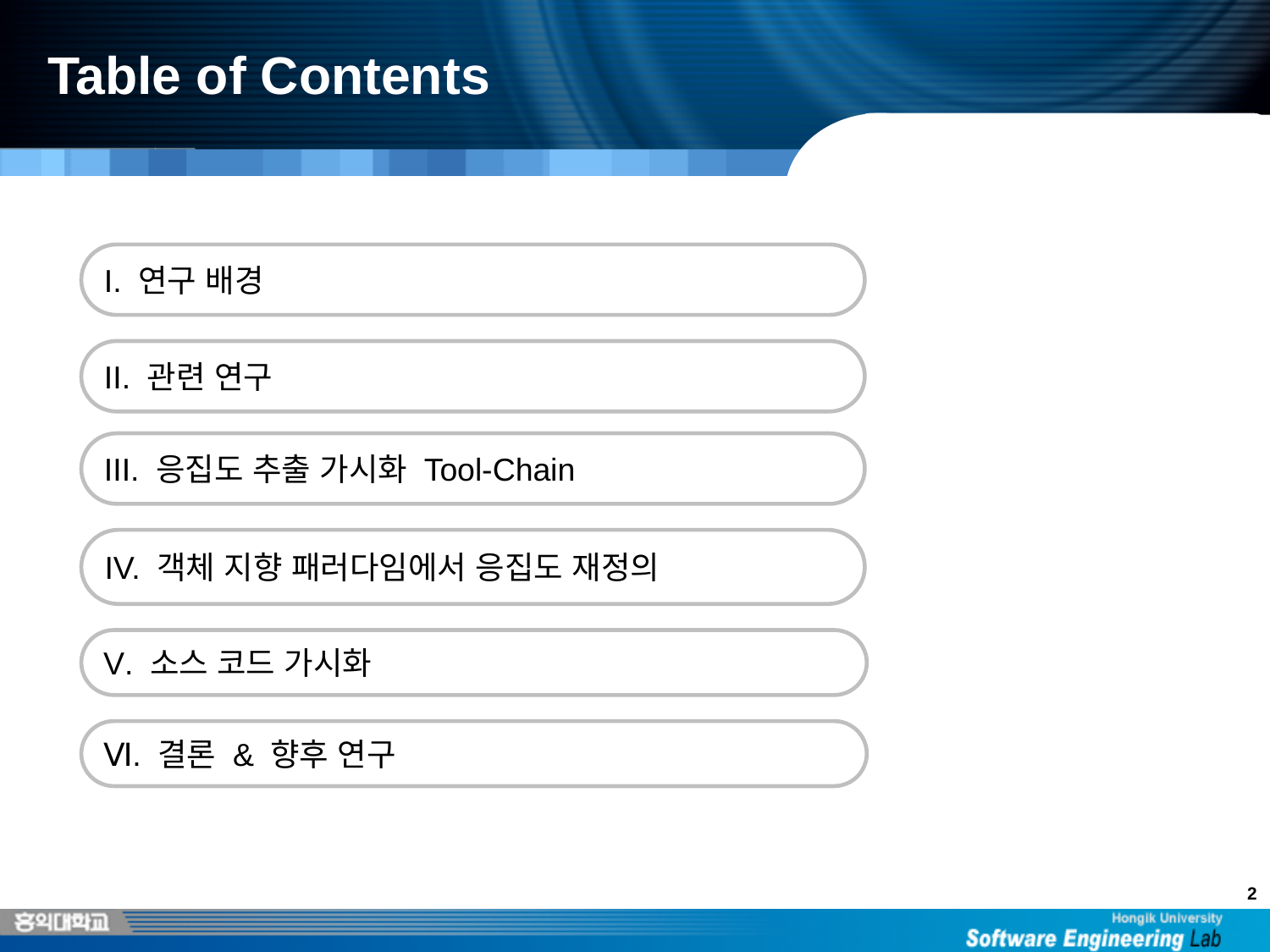

# Table of Contents
I. 연구 배경
II. 관련 연구
III. 응집도 추출 가시화 Tool-Chain
IV. 객체 지향 패러다임에서 응집도 재정의
V. 소스 코드 가시화
Ⅵ. 결론 & 향후 연구
2